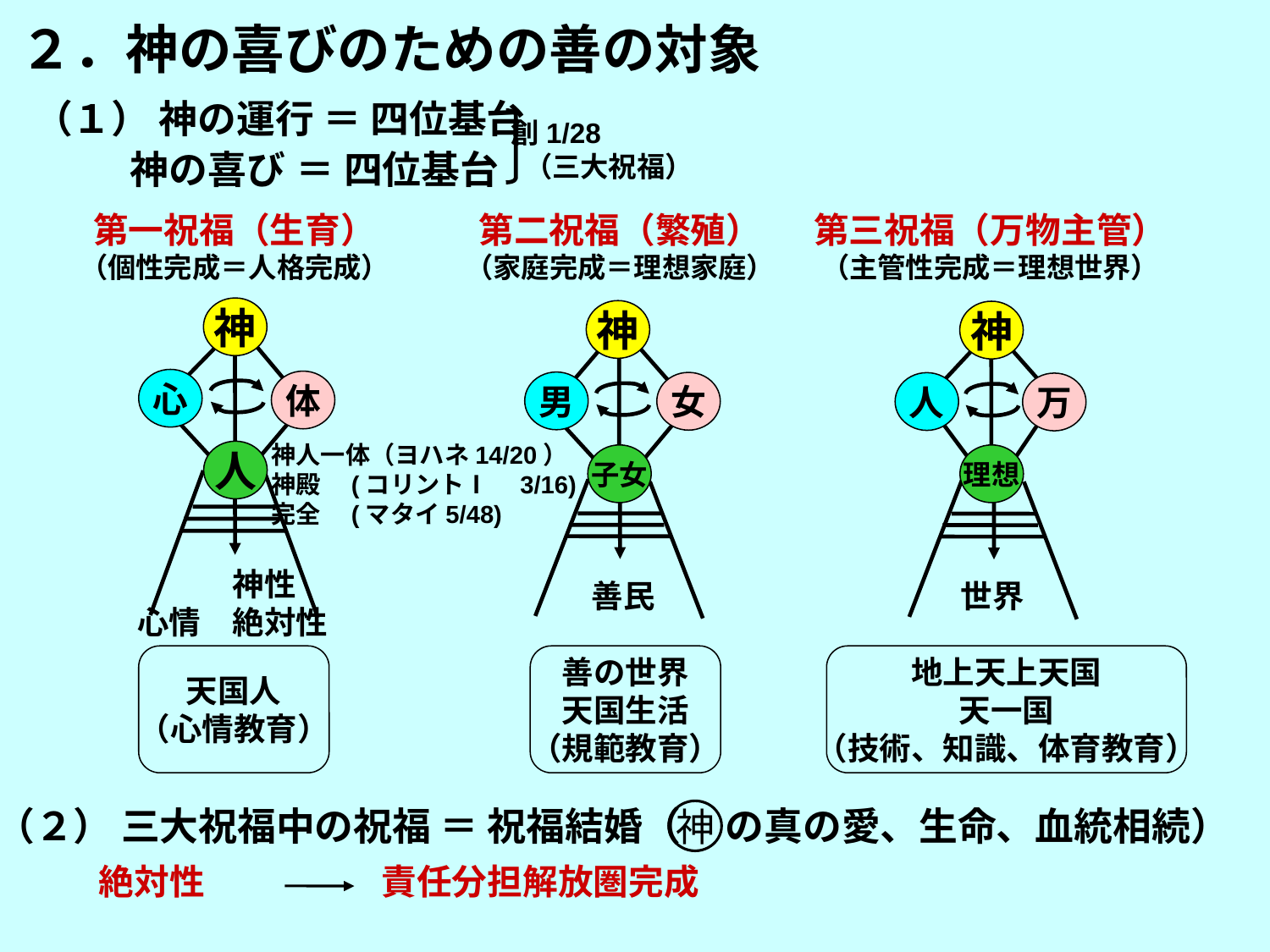

２．神の喜びのための善の対象
（１） 神の運行 ＝ 四位基台
創1/28
 （三大祝福）

神の喜び ＝ 四位基台
第一祝福（生育）
（個性完成＝人格完成）
第二祝福（繁殖）
（家庭完成＝理想家庭）
第三祝福（万物主管）
（主管性完成＝理想世界）
神
神
神

心

体
男
女

人
万

神人一体（ヨハネ14/20）
神殿　(コリントⅠ　3/16)
完全　(マタイ5/48)
人
子女
理想

　　　神性
心情　絶対性
善民
世界
天国人
（心情教育）
善の世界
天国生活
（規範教育）
地上天上天国
天一国
（技術、知識、体育教育）
（２） 三大祝福中の祝福 ＝ 祝福結婚（     の真の愛、生命、血統相続）
            絶対性　　　　　責任分担解放圏完成
神